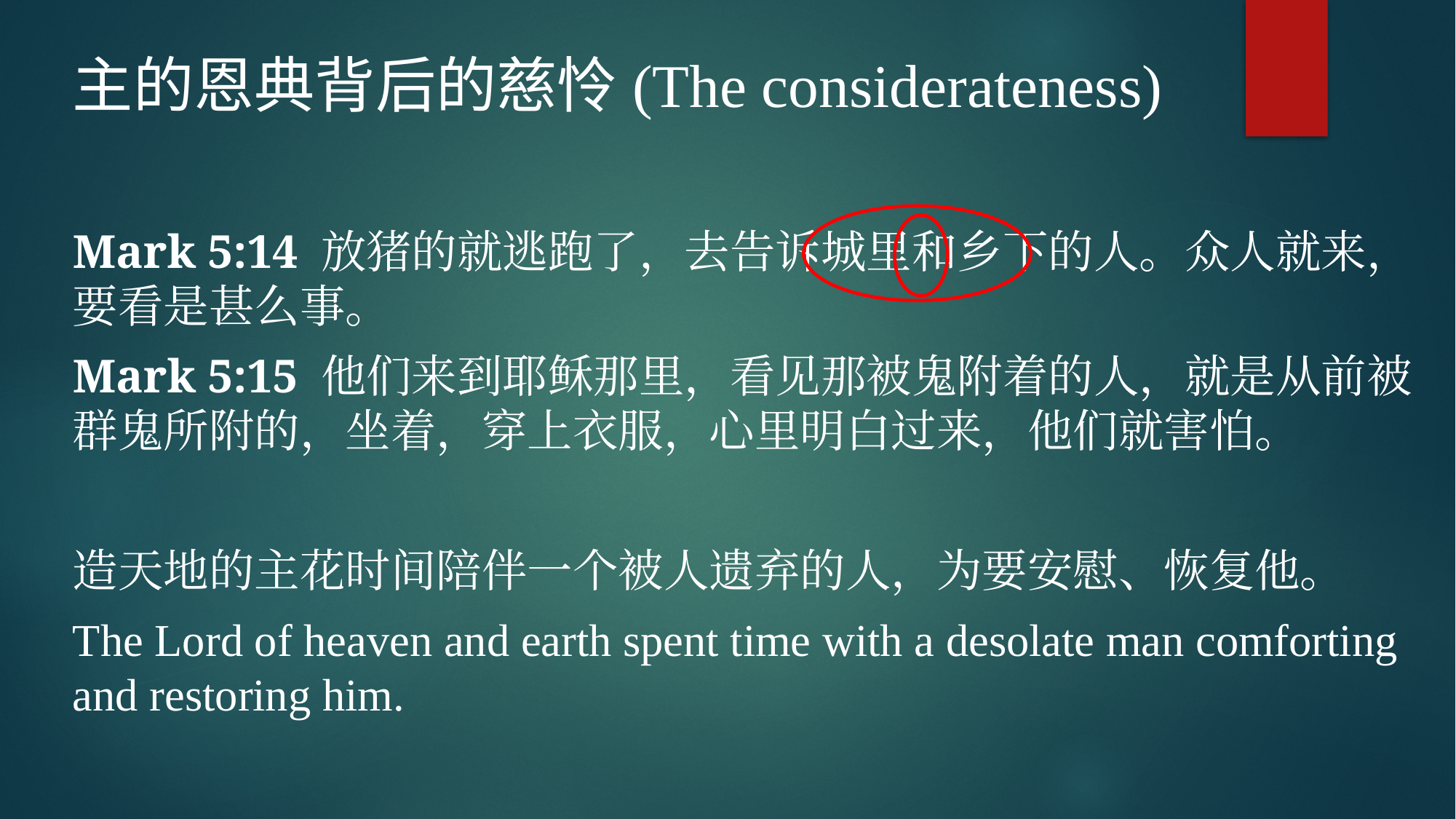

主的恩典背后的慈怜(The considerateness)

Mark 5:14 放猪的就逃跑了，去告诉城里和乡下的人。众人就来，要看是甚么事。
Mark 5:15 他们来到耶稣那里，看见那被鬼附着的人，就是从前被群鬼所附的，坐着，穿上衣服，心里明白过来，他们就害怕。

造天地的主花时间陪伴一个被人遗弃的人，为要安慰、恢复他。
The Lord of heaven and earth spent time with a desolate man comforting and restoring him.